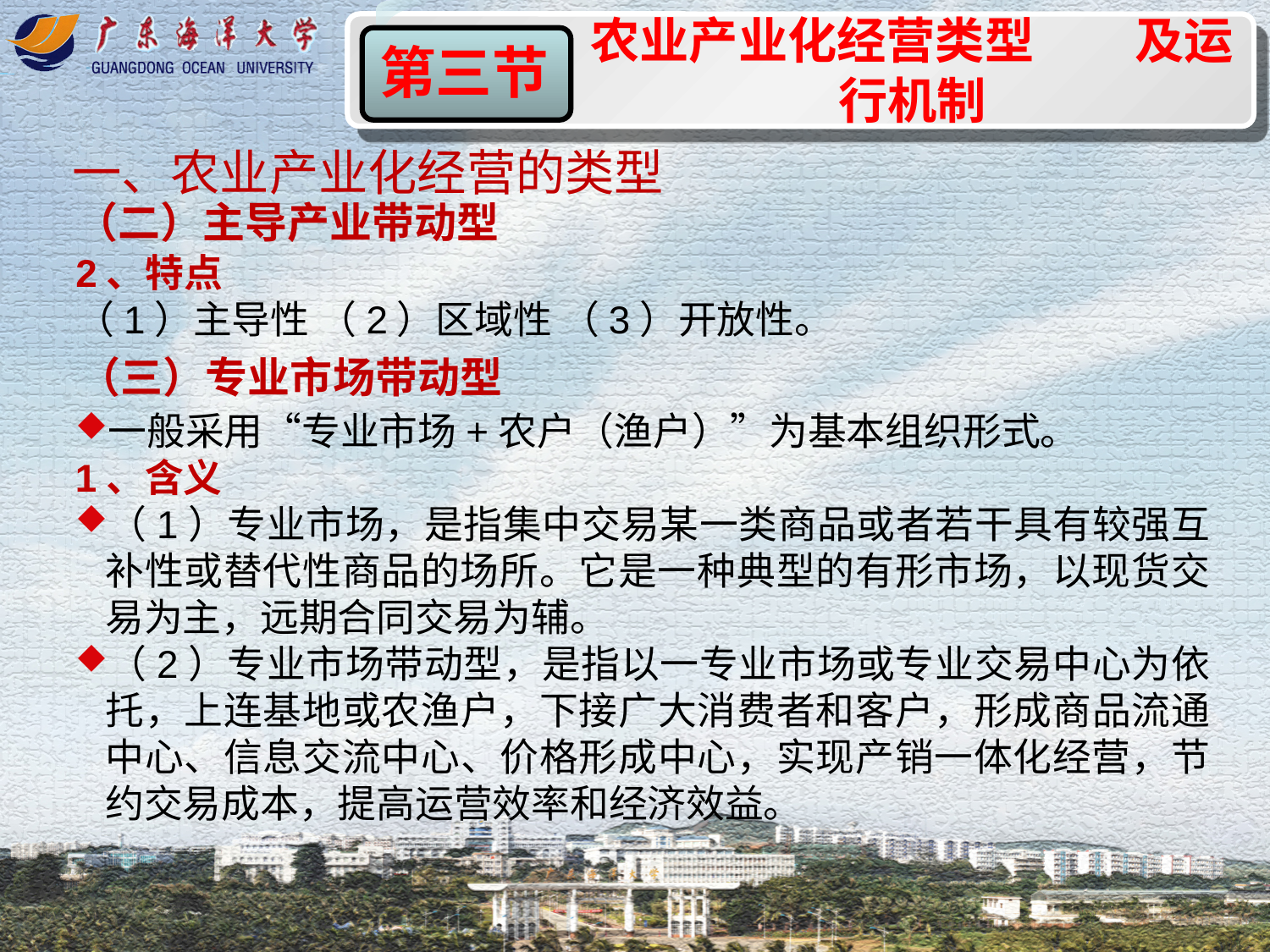

农业产业化经营类型         及运行机制

第一节
第三节
一、农业产业化经营的类型

（二）主导产业带动型
2、特点
（1）主导性 （2）区域性 （3）开放性。
（三）专业市场带动型
一般采用“专业市场+农户（渔户）”为基本组织形式。
1、含义
（1）专业市场，是指集中交易某一类商品或者若干具有较强互补性或替代性商品的场所。它是一种典型的有形市场，以现货交易为主，远期合同交易为辅。
（2）专业市场带动型，是指以一专业市场或专业交易中心为依托，上连基地或农渔户，下接广大消费者和客户，形成商品流通中心、信息交流中心、价格形成中心，实现产销一体化经营，节约交易成本，提高运营效率和经济效益。